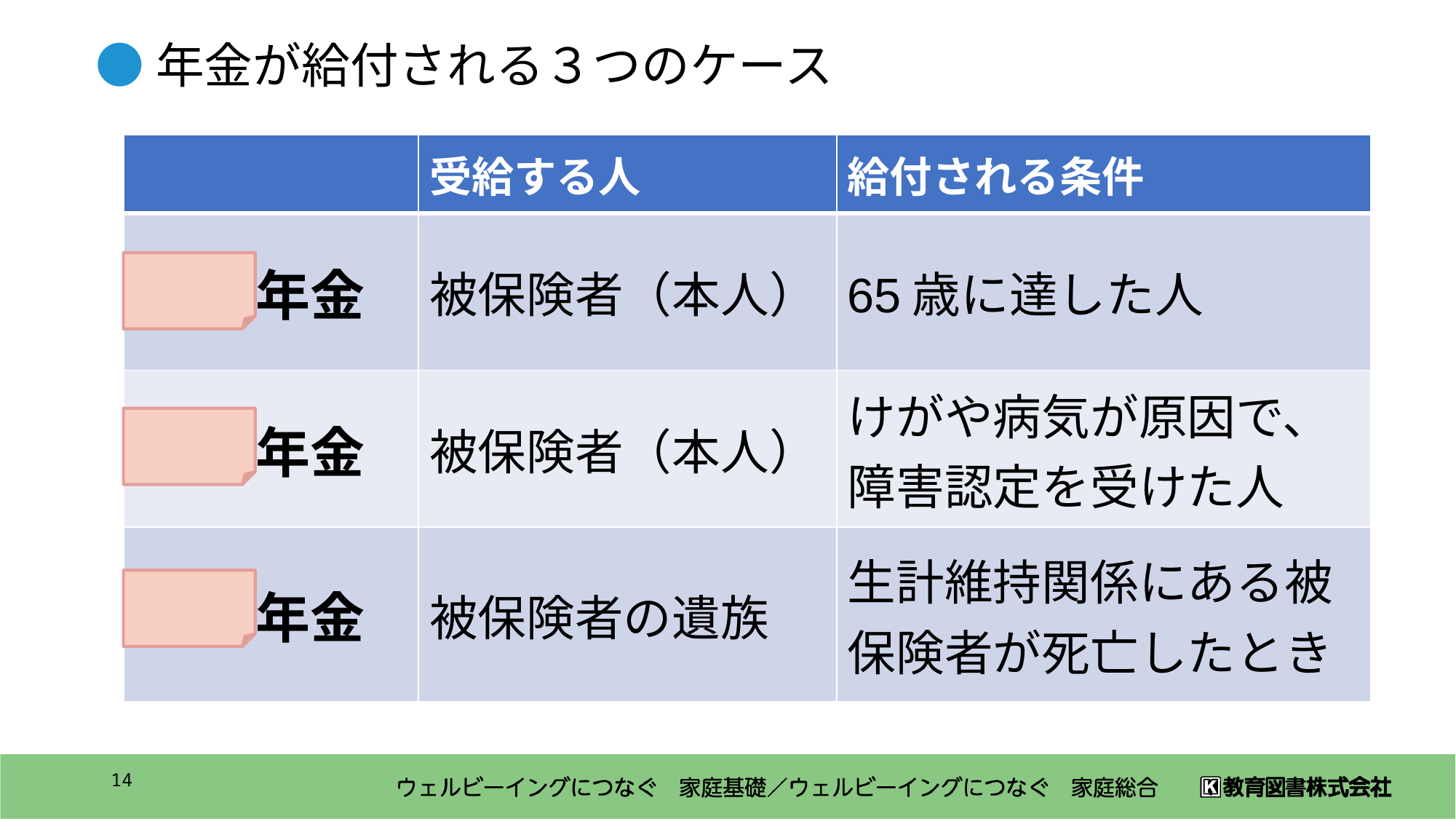

●年金が給付される３つのケース
|  | 受給する人 | 給付される条件 |
| --- | --- | --- |
| 老齢 年金 | 被保険者（本人） | 65歳に達した人 |
| 障害 年金 | 被保険者（本人） | けがや病気が原因で、障害認定を受けた人 |
| 遺族 年金 | 被保険者の遺族 | 生計維持関係にある被保険者が死亡したとき |

14